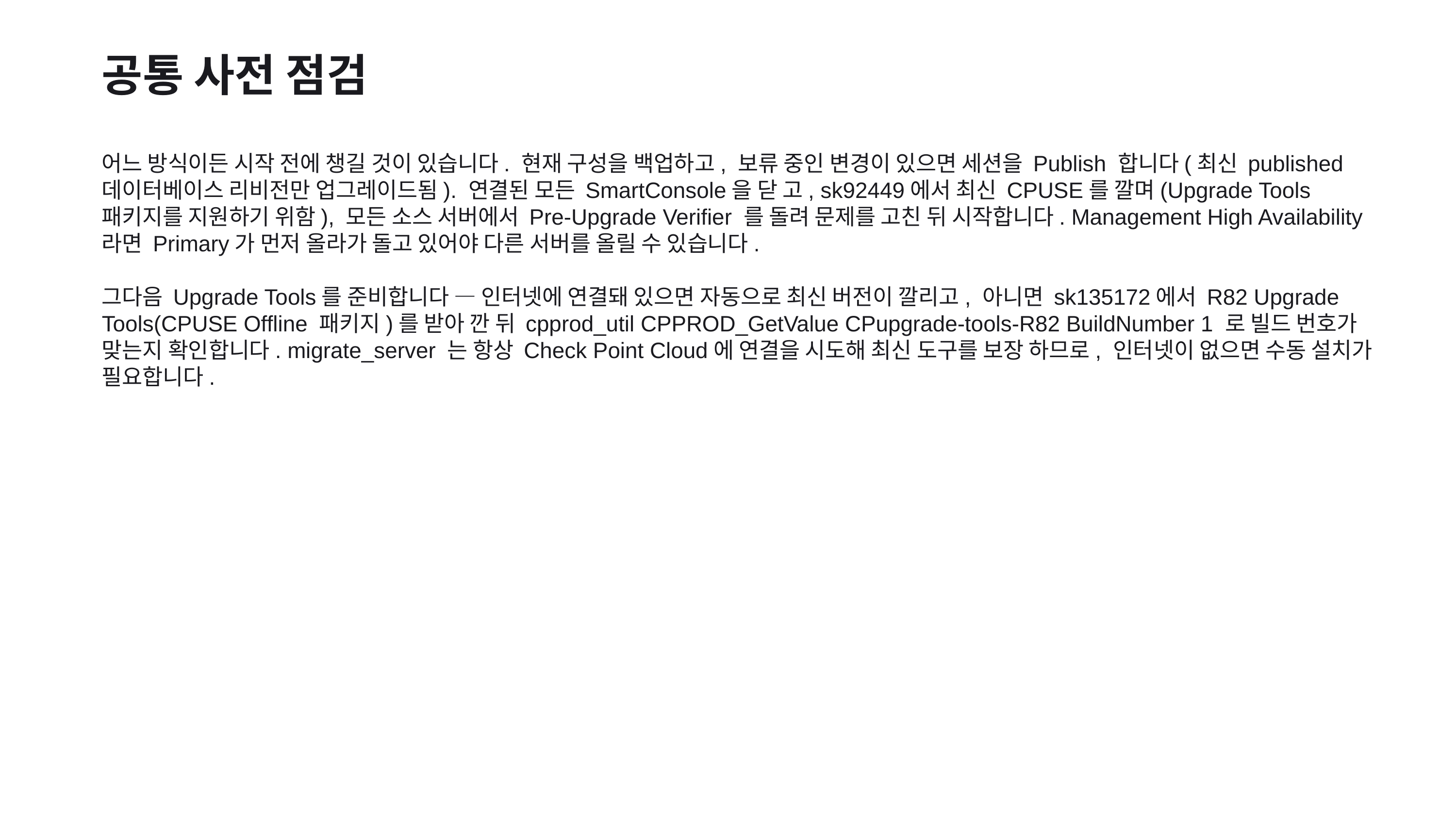

공통 사전 점검
어느 방식이든 시작 전에 챙길 것이 있습니다. 현재 구성을 백업하고, 보류 중인 변경이 있으면 세션을 Publish 합니다(최신 published 데이터베이스 리비전만 업그레이드됨). 연결된 모든 SmartConsole을 닫 고, sk92449에서 최신 CPUSE를 깔며(Upgrade Tools 패키지를 지원하기 위함), 모든 소스 서버에서 Pre-Upgrade Verifier 를 돌려 문제를 고친 뒤 시작합니다. Management High Availability라면 Primary가 먼저 올라가 돌고 있어야 다른 서버를 올릴 수 있습니다.

그다음 Upgrade Tools를 준비합니다 — 인터넷에 연결돼 있으면 자동으로 최신 버전이 깔리고, 아니면 sk135172에서 R82 Upgrade Tools(CPUSE Offline 패키지)를 받아 깐 뒤 cpprod_util CPPROD_GetValue CPupgrade-tools-R82 BuildNumber 1 로 빌드 번호가 맞는지 확인합니다. migrate_server 는 항상 Check Point Cloud에 연결을 시도해 최신 도구를 보장 하므로, 인터넷이 없으면 수동 설치가 필요합니다.